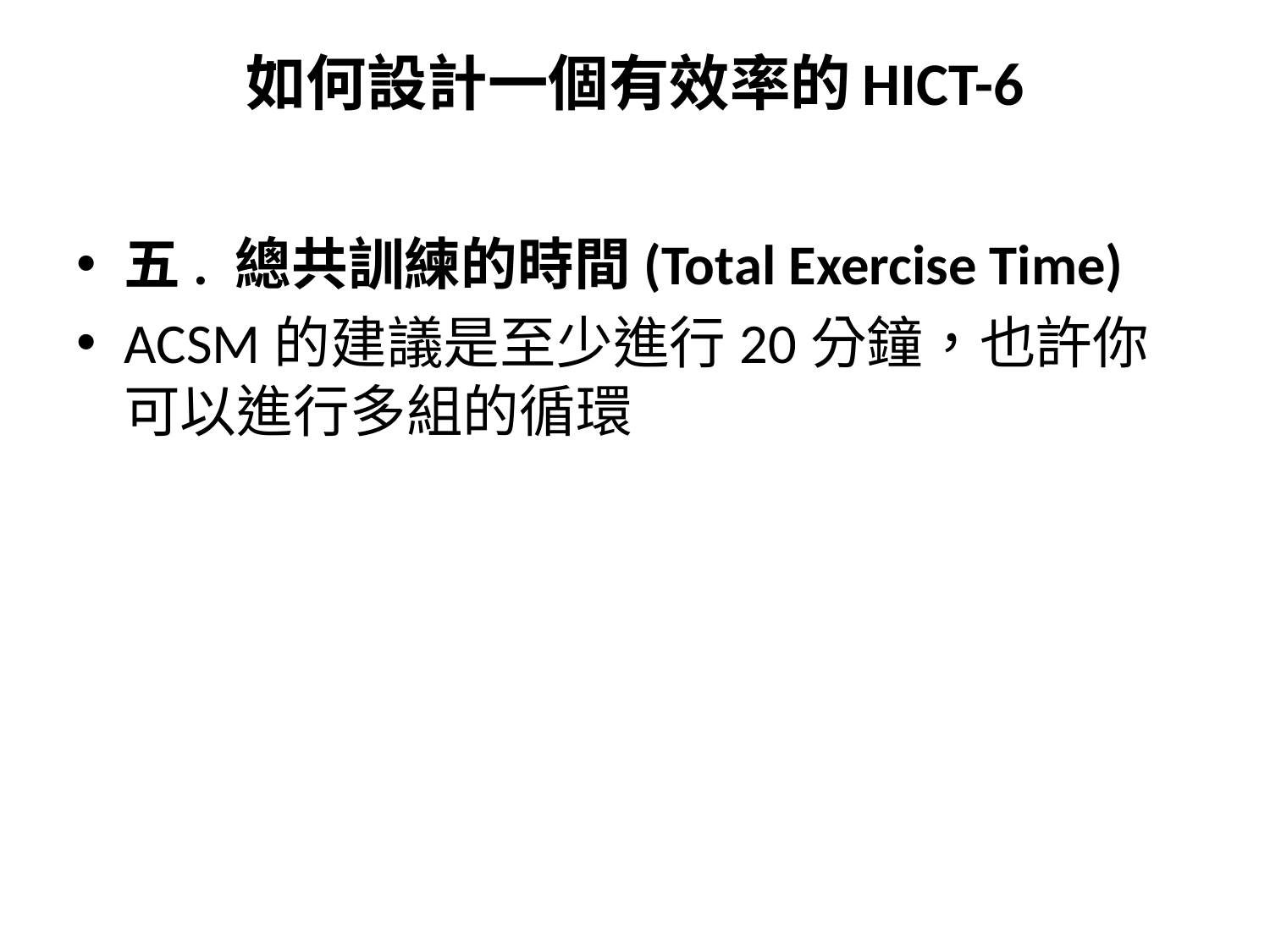

# 如何設計一個有效率的HICT-6
五. 總共訓練的時間(Total Exercise Time)
ACSM的建議是至少進行20分鐘，也許你可以進行多組的循環